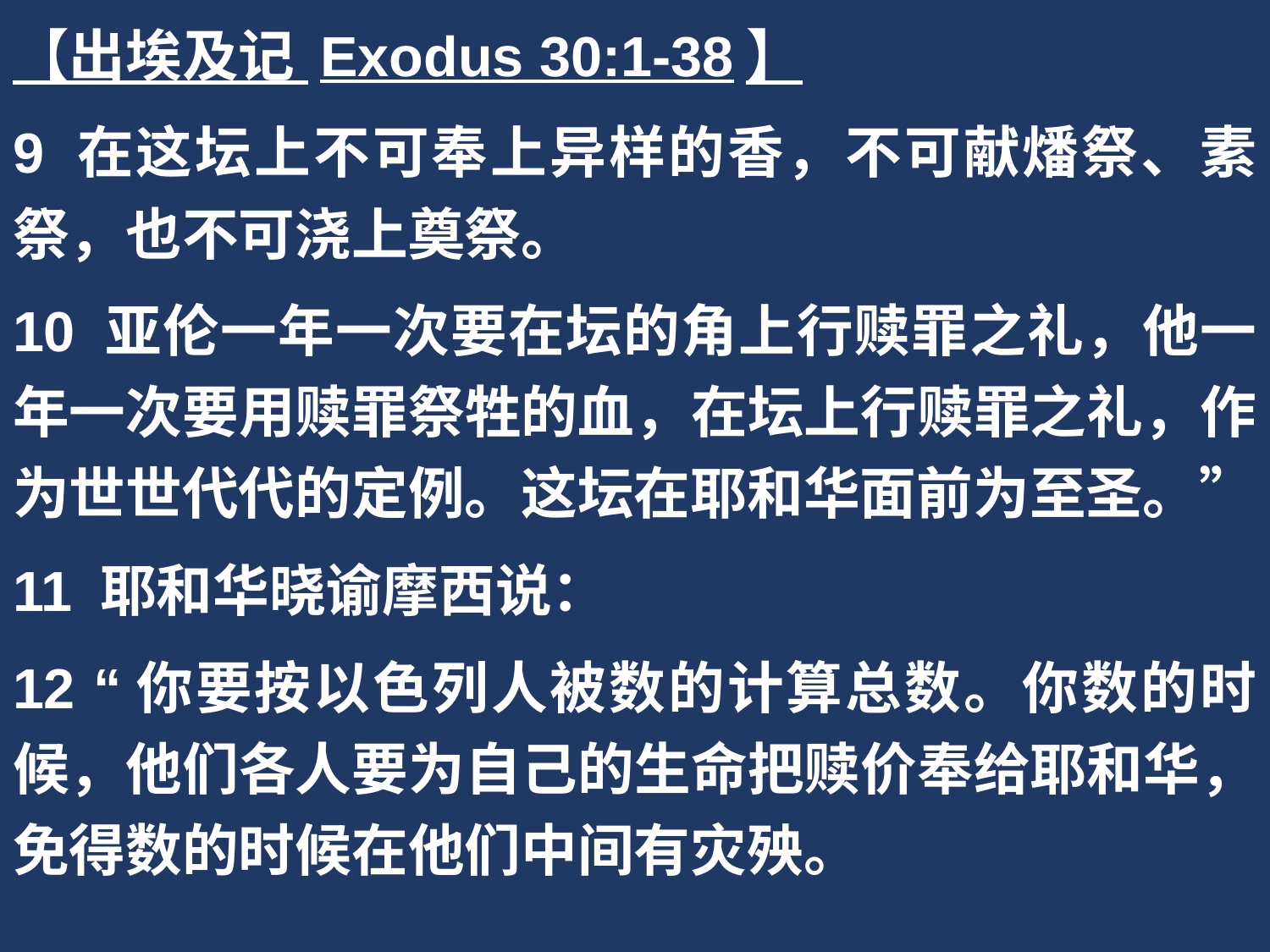

【出埃及记 Exodus 30:1-38】
9 在这坛上不可奉上异样的香，不可献燔祭、素祭，也不可浇上奠祭。
10 亚伦一年一次要在坛的角上行赎罪之礼，他一年一次要用赎罪祭牲的血，在坛上行赎罪之礼，作为世世代代的定例。这坛在耶和华面前为至圣。”
11 耶和华晓谕摩西说：
12 “你要按以色列人被数的计算总数。你数的时候，他们各人要为自己的生命把赎价奉给耶和华，免得数的时候在他们中间有灾殃。